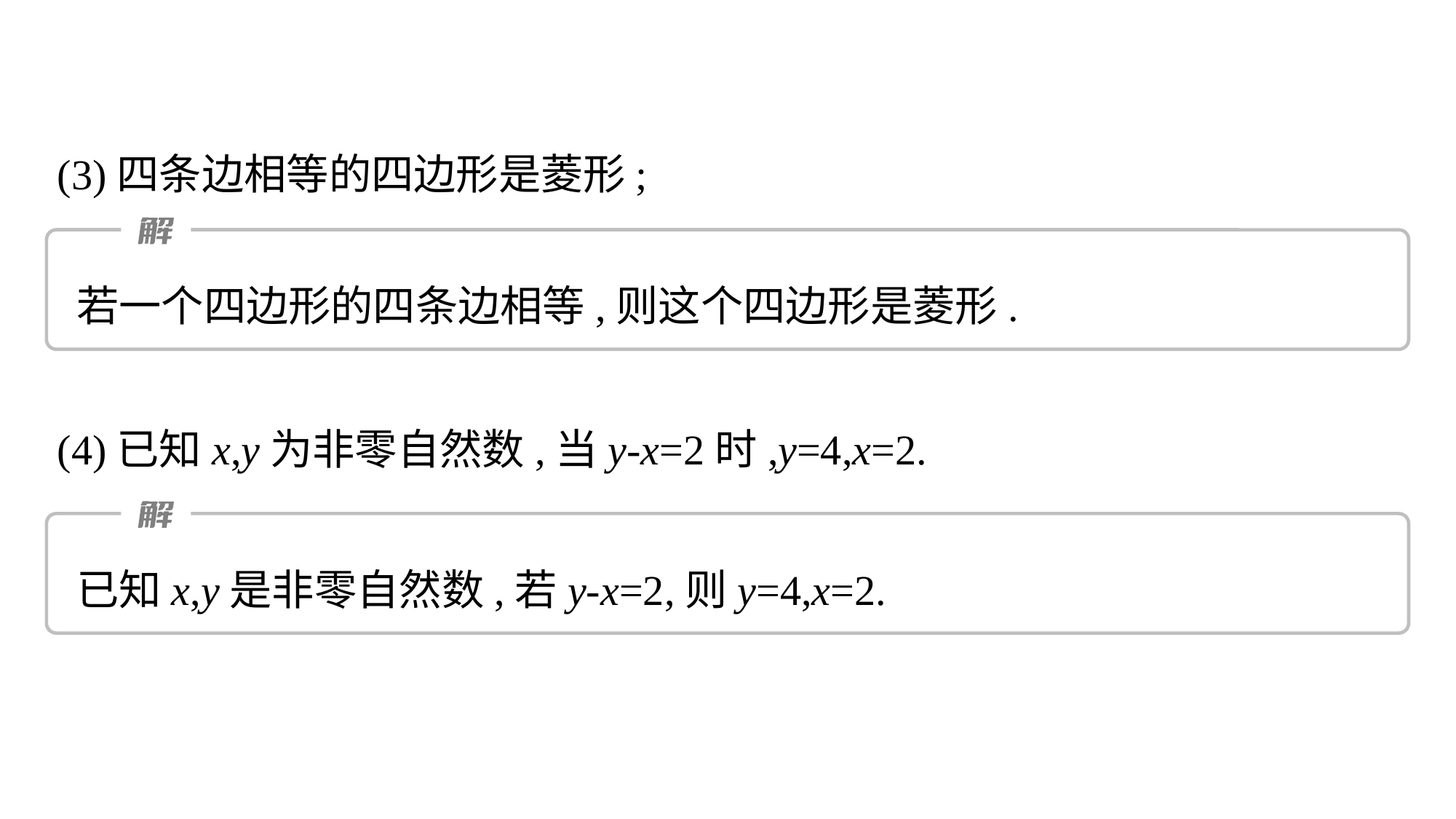

(3)四条边相等的四边形是菱形;

若一个四边形的四条边相等,则这个四边形是菱形.
(4)已知x,y为非零自然数,当y-x=2时,y=4,x=2.

已知x,y是非零自然数,若y-x=2,则y=4,x=2.